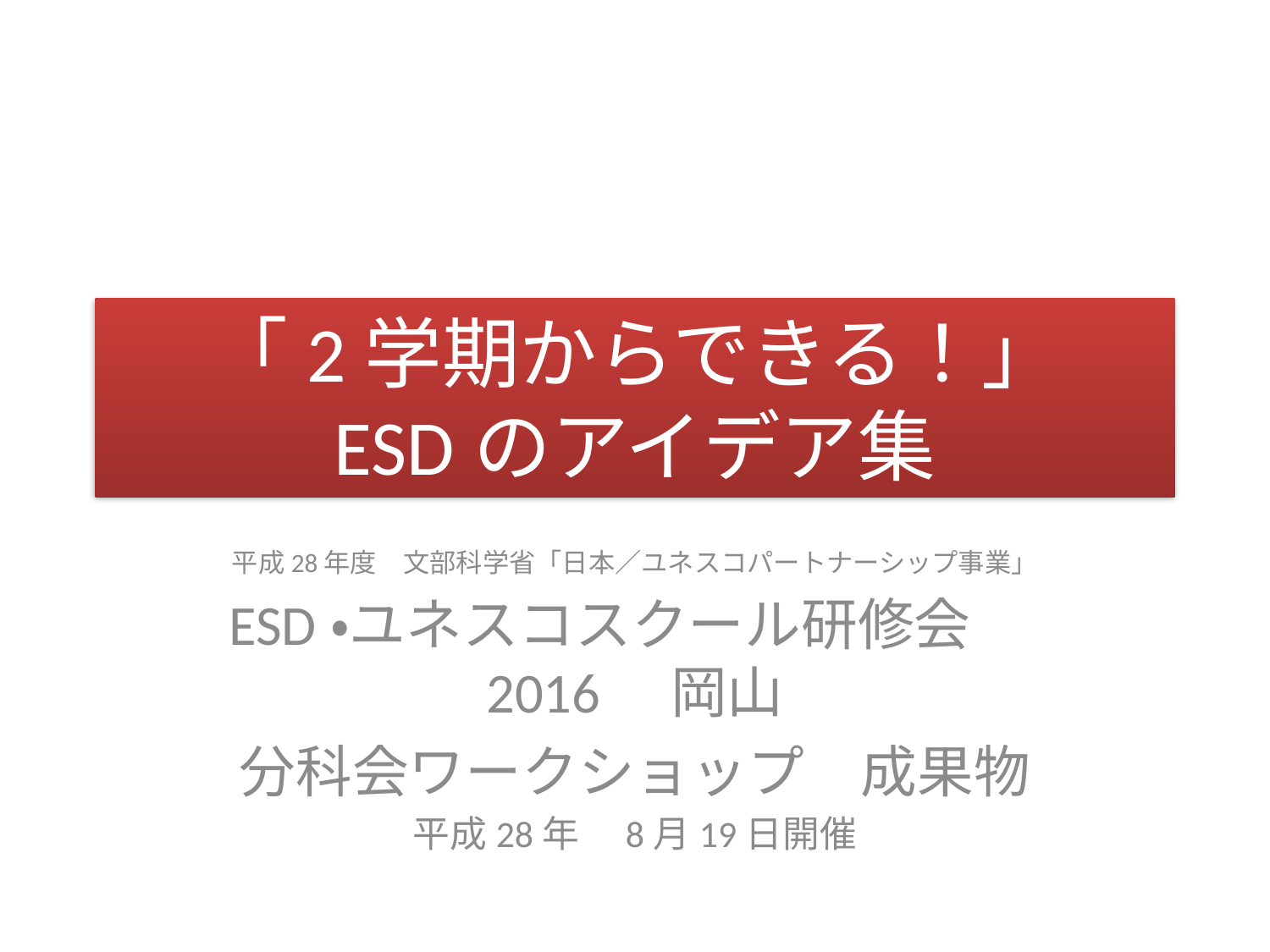

# 「2学期からできる！」 ESDのアイデア集
平成28年度　文部科学省「日本／ユネスコパートナーシップ事業」
ESD・ユネスコスクール研修会　2016　岡山
分科会ワークショップ　成果物
平成28年　8月19日開催